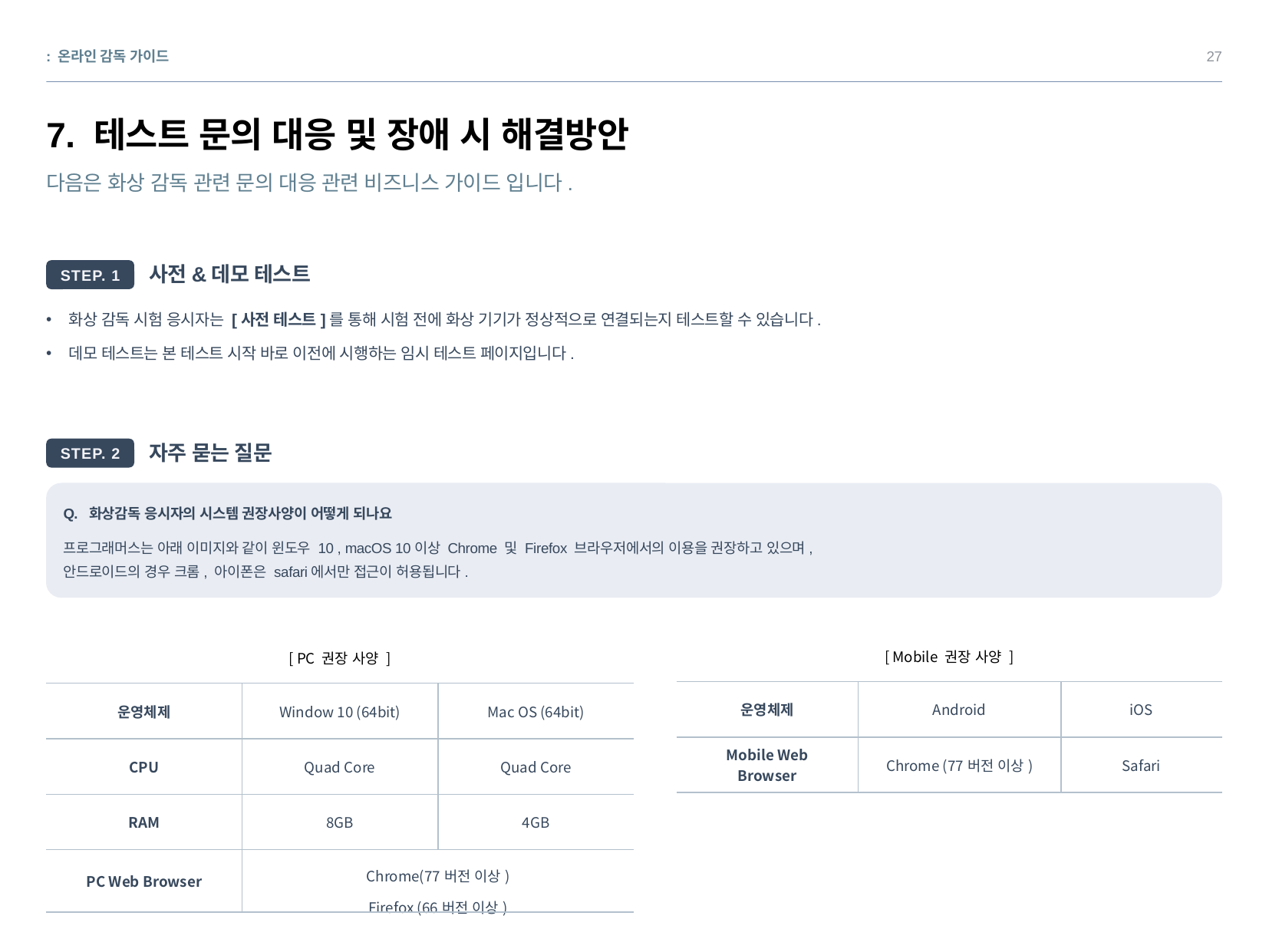

27
: 온라인 감독 가이드
# 7. 테스트 문의 대응 및 장애 시 해결방안
다음은 화상 감독 관련 문의 대응 관련 비즈니스 가이드 입니다.
사전&데모 테스트
STEP. 1
화상 감독 시험 응시자는 [사전 테스트]를 통해 시험 전에 화상 기기가 정상적으로 연결되는지 테스트할 수 있습니다.
데모 테스트는 본 테스트 시작 바로 이전에 시행하는 임시 테스트 페이지입니다.
자주 묻는 질문
STEP. 2
Q.  화상감독 응시자의 시스템 권장사양이 어떻게 되나요
프로그래머스는 아래 이미지와 같이 윈도우 10 , macOS 10이상 Chrome 및 Firefox 브라우저에서의 이용을 권장하고 있으며,
안드로이드의 경우 크롬, 아이폰은 safari에서만 접근이 허용됩니다.
[ Mobile 권장 사양 ]
[ PC 권장 사양 ]
| 운영체제 | Android | iOS |
| --- | --- | --- |
| Mobile Web Browser | Chrome (77버전 이상) | Safari |
| 운영체제 | Window 10 (64bit) | Mac OS (64bit) |
| --- | --- | --- |
| CPU | Quad Core | Quad Core |
| RAM | 8GB | 4GB |
| PC Web Browser | Chrome(77버전 이상) Firefox (66버전 이상) |  |